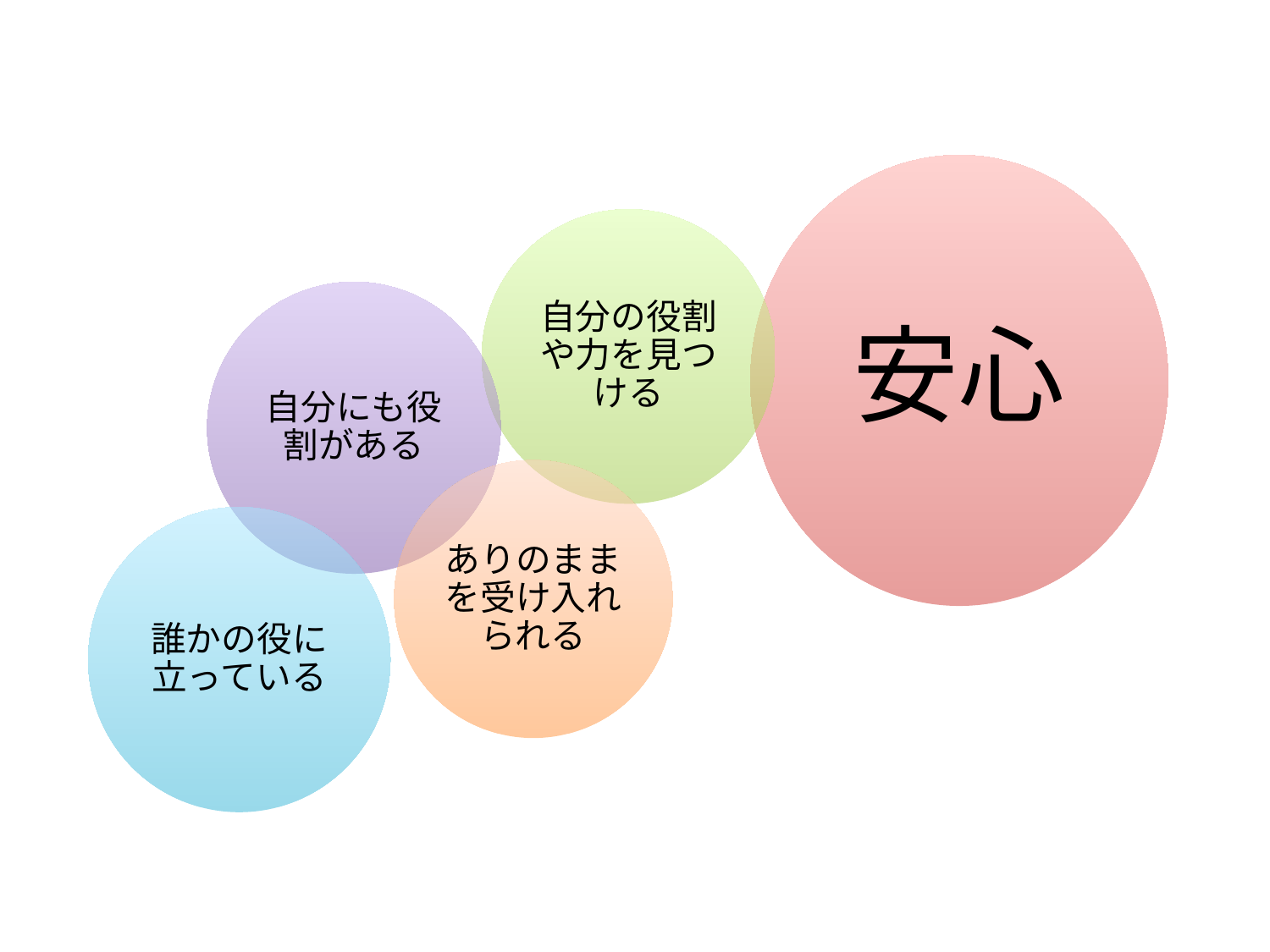

安心
自分の役割や力を見つける
自分にも役割がある
誰かの役に立っている
ありのままを受け入れられる